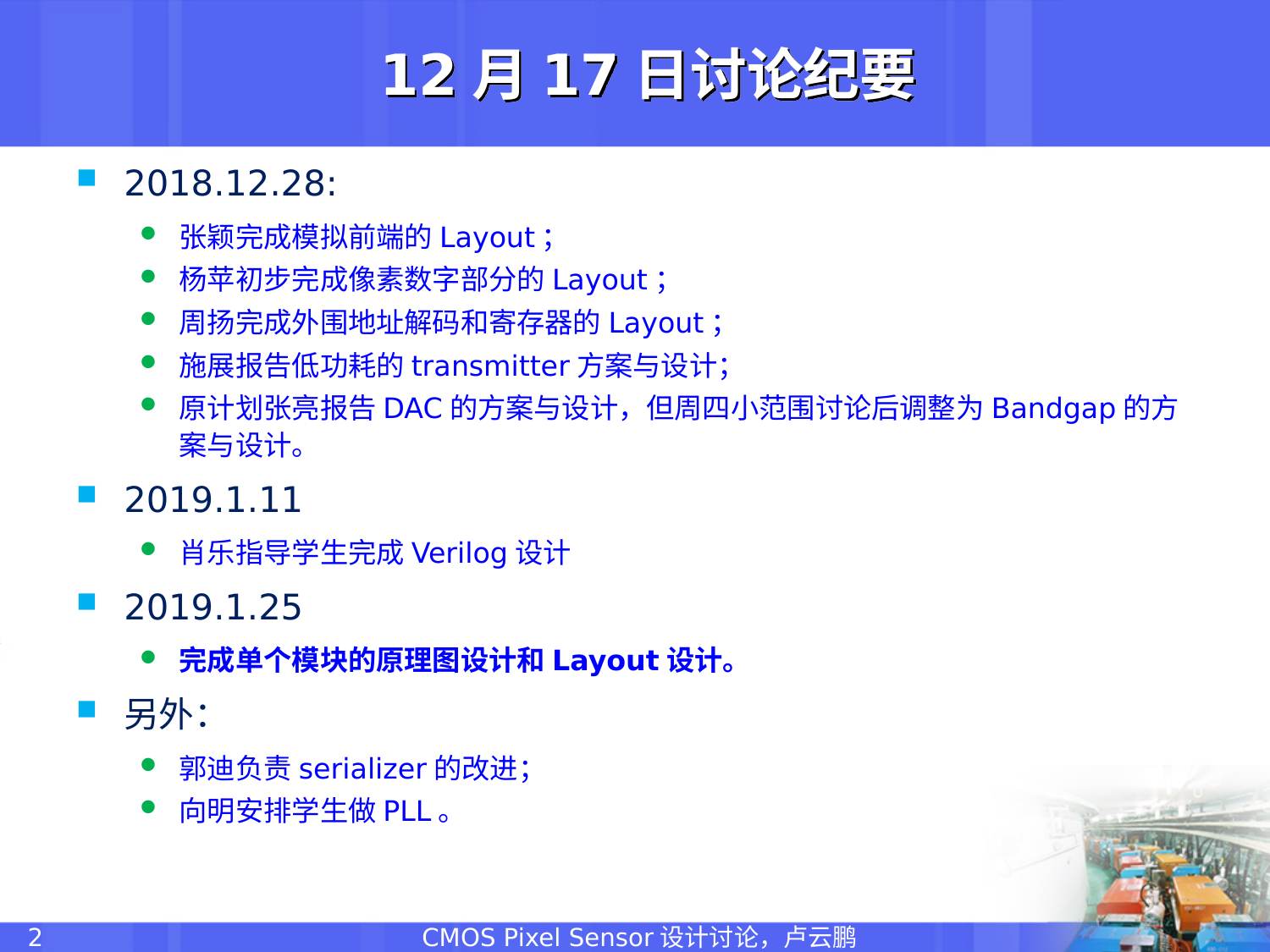

# 12月17日讨论纪要
2018.12.28:
张颖完成模拟前端的Layout；
杨苹初步完成像素数字部分的Layout；
周扬完成外围地址解码和寄存器的Layout；
施展报告低功耗的transmitter方案与设计；
原计划张亮报告DAC的方案与设计，但周四小范围讨论后调整为Bandgap的方案与设计。
2019.1.11
肖乐指导学生完成Verilog设计
2019.1.25
完成单个模块的原理图设计和Layout设计。
另外：
郭迪负责serializer的改进；
向明安排学生做PLL。

CMOS Pixel Sensor设计讨论，卢云鹏
2